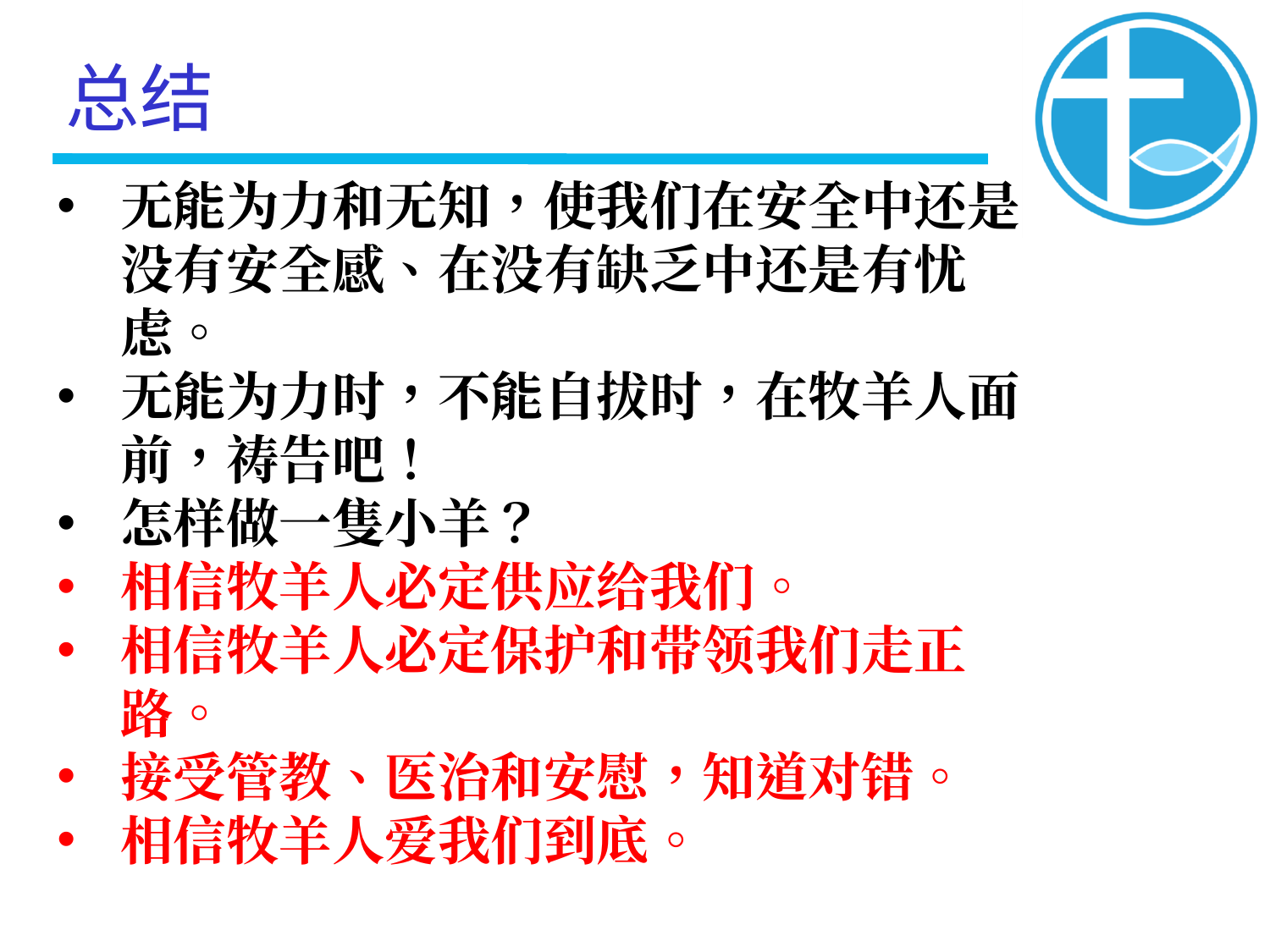

总结

无能为力和无知，使我们在安全中还是没有安全感、在没有缺乏中还是有忧虑。
无能为力时，不能自拔时，在牧羊人面前，祷告吧！
怎样做一隻小羊？
相信牧羊人必定供应给我们。
相信牧羊人必定保护和带领我们走正路。
接受管教、医治和安慰，知道对错。
相信牧羊人爱我们到底。